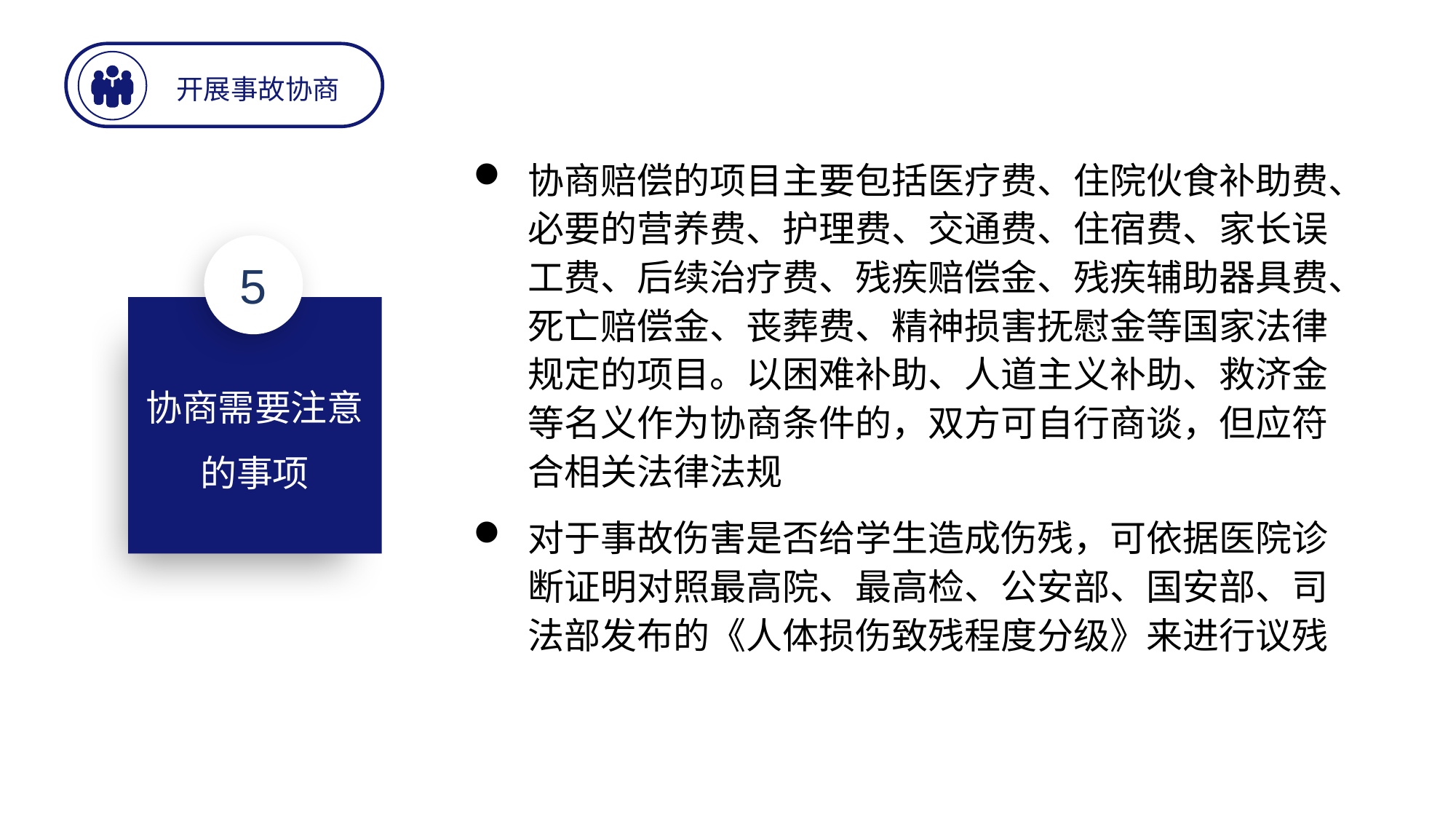

开展事故协商
展开快速灵活有效的协商
协商赔偿的项目主要包括医疗费、住院伙食补助费、必要的营养费、护理费、交通费、住宿费、家长误工费、后续治疗费、残疾赔偿金、残疾辅助器具费、死亡赔偿金、丧葬费、精神损害抚慰金等国家法律规定的项目。以困难补助、人道主义补助、救济金等名义作为协商条件的，双方可自行商谈，但应符合相关法律法规
对于事故伤害是否给学生造成伤残，可依据医院诊断证明对照最高院、最高检、公安部、国安部、司法部发布的《人体损伤致残程度分级》来进行议残
5

协商需要注意的事项